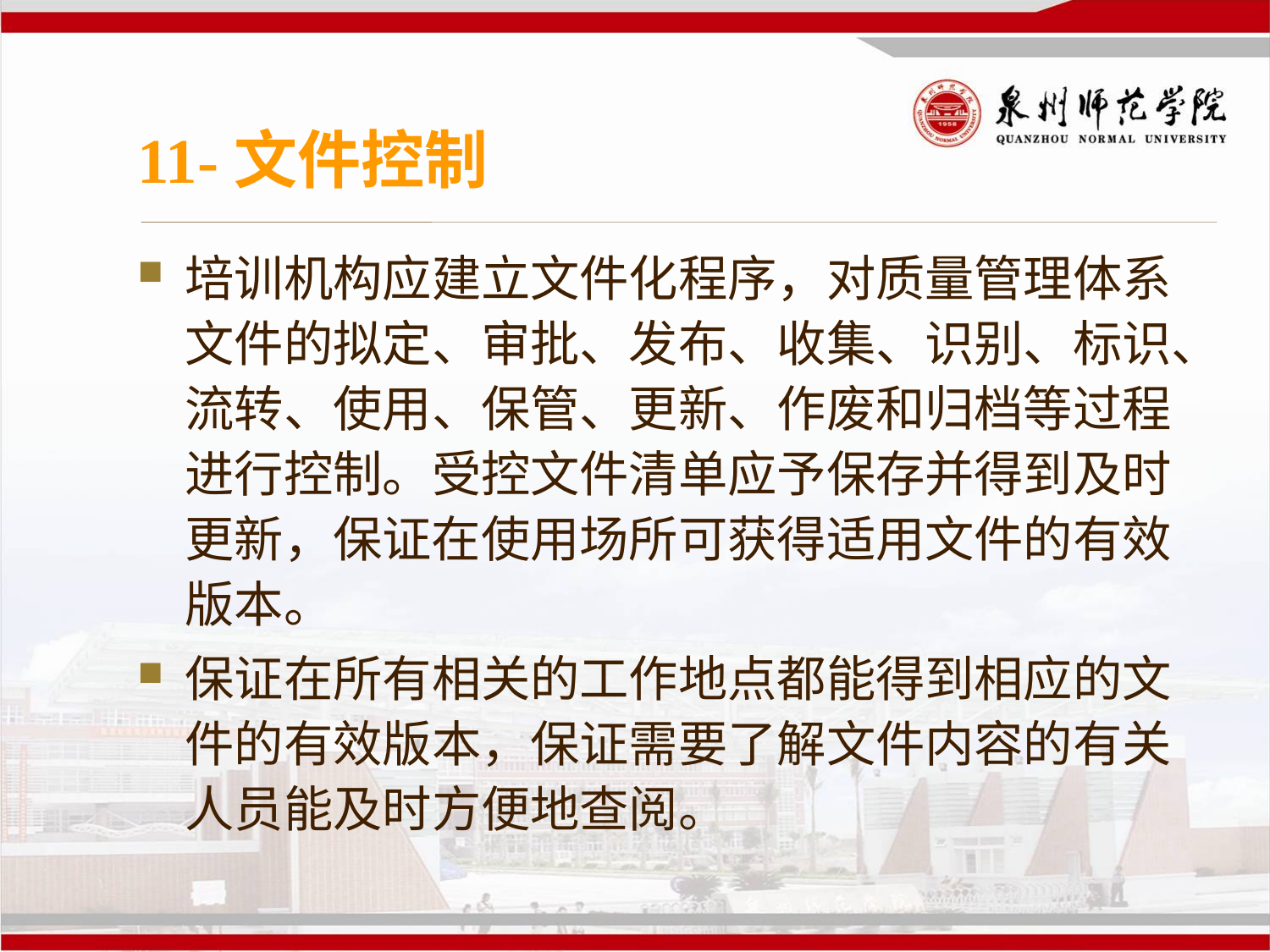

# 11-文件控制
培训机构应建立文件化程序，对质量管理体系文件的拟定、审批、发布、收集、识别、标识、流转、使用、保管、更新、作废和归档等过程进行控制。受控文件清单应予保存并得到及时更新，保证在使用场所可获得适用文件的有效版本。
保证在所有相关的工作地点都能得到相应的文件的有效版本，保证需要了解文件内容的有关人员能及时方便地查阅。